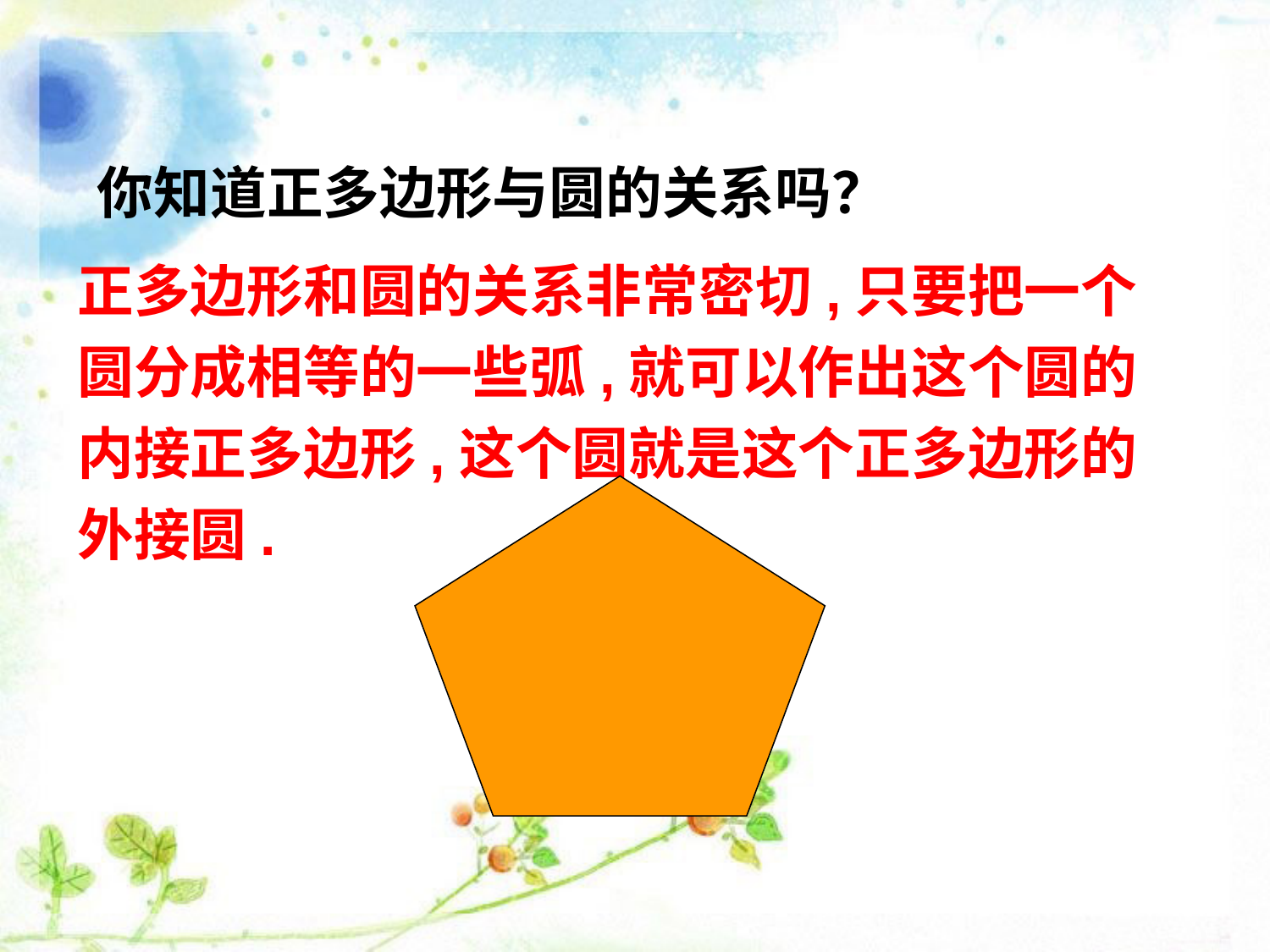

你知道正多边形与圆的关系吗？
正多边形和圆的关系非常密切,只要把一个圆分成相等的一些弧,就可以作出这个圆的内接正多边形,这个圆就是这个正多边形的外接圆.